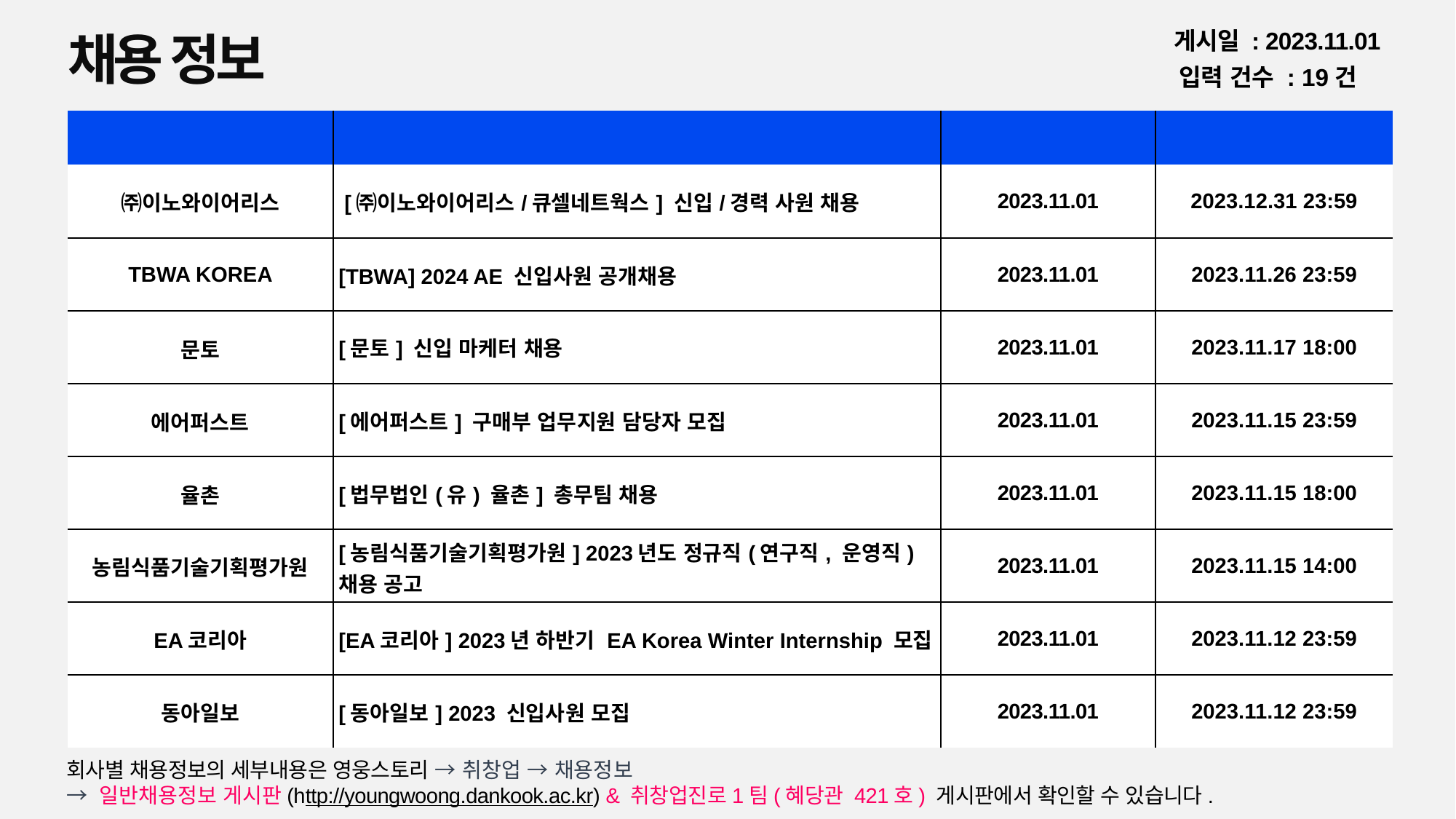

채용 정보
게시일 : 2023.11.01
입력 건수 : 19건
| 회사명 | 공고명 | 등록일 | 마감일 |
| --- | --- | --- | --- |
| ㈜이노와이어리스 | [㈜이노와이어리스/큐셀네트웍스] 신입/경력 사원 채용 | 2023.11.01 | 2023.12.31 23:59 |
| TBWA KOREA | [TBWA] 2024 AE 신입사원 공개채용 | 2023.11.01 | 2023.11.26 23:59 |
| 문토 | [문토] 신입 마케터 채용 | 2023.11.01 | 2023.11.17 18:00 |
| 에어퍼스트 | [에어퍼스트] 구매부 업무지원 담당자 모집 | 2023.11.01 | 2023.11.15 23:59 |
| 율촌 | [법무법인(유) 율촌] 총무팀 채용 | 2023.11.01 | 2023.11.15 18:00 |
| 농림식품기술기획평가원 | [농림식품기술기획평가원] 2023년도 정규직(연구직, 운영직) 채용 공고 | 2023.11.01 | 2023.11.15 14:00 |
| EA코리아 | [EA코리아] 2023년 하반기 EA Korea Winter Internship 모집 | 2023.11.01 | 2023.11.12 23:59 |
| 동아일보 | [동아일보] 2023 신입사원 모집 | 2023.11.01 | 2023.11.12 23:59 |
회사별 채용정보의 세부내용은 영웅스토리 → 취창업 → 채용정보
→ 일반채용정보 게시판(http://youngwoong.dankook.ac.kr) & 취창업진로1팀(혜당관 421호) 게시판에서 확인할 수 있습니다.